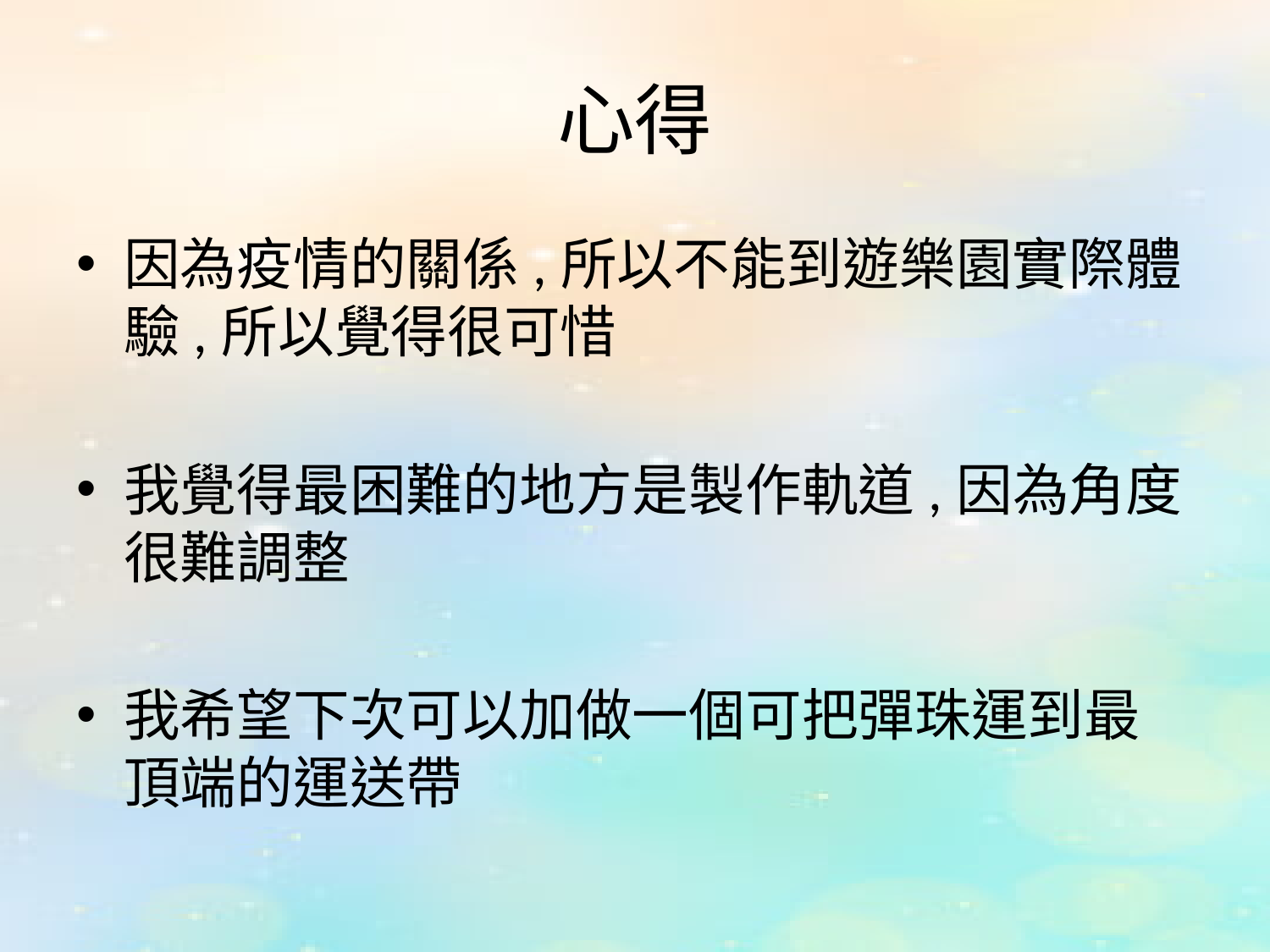

# 心得
因為疫情的關係,所以不能到遊樂園實際體驗,所以覺得很可惜

我覺得最困難的地方是製作軌道,因為角度很難調整

我希望下次可以加做一個可把彈珠運到最頂端的運送帶